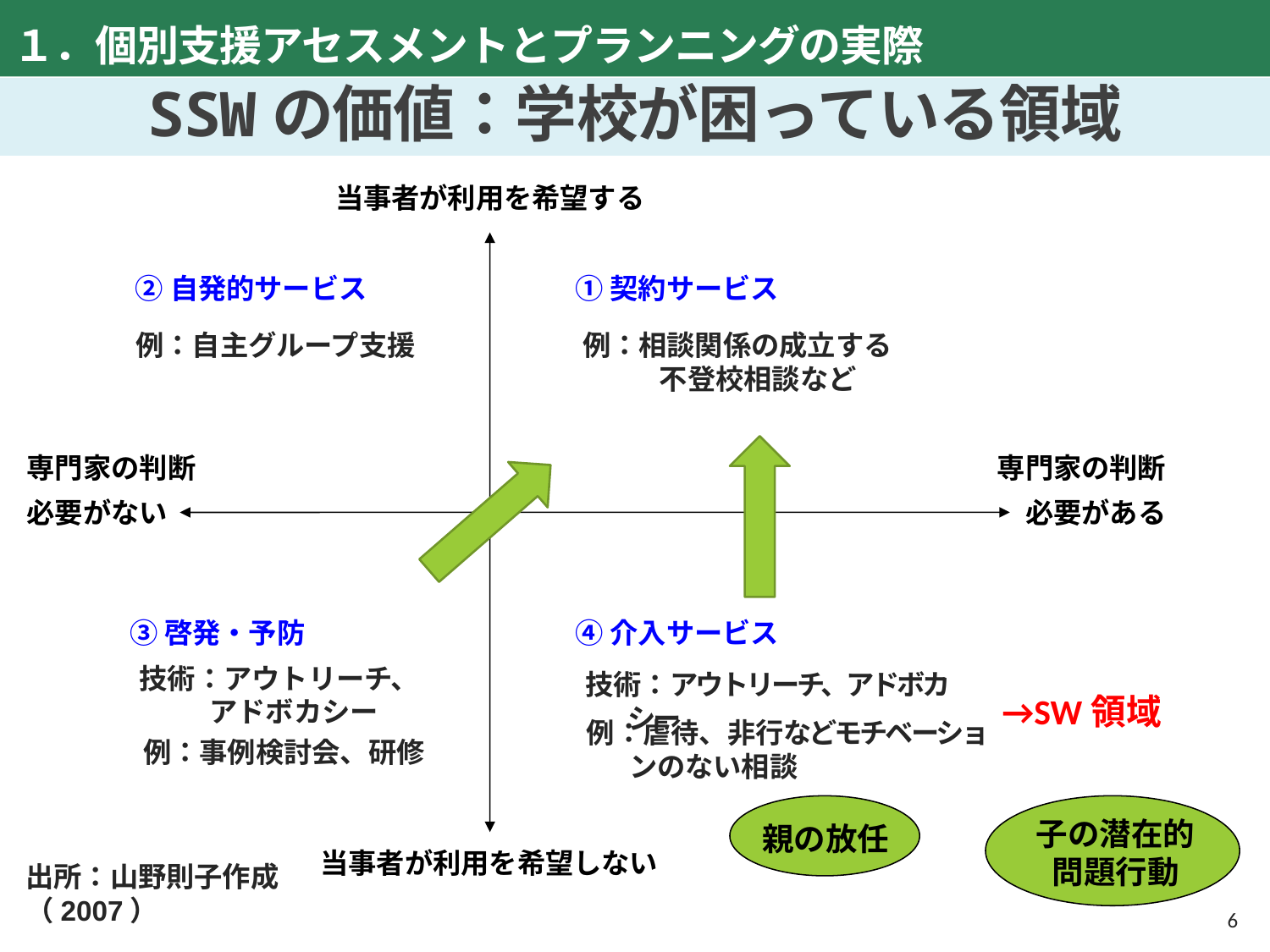

１．個別支援アセスメントとプランニングの実際
# SSWの価値：学校が困っている領域
当事者が利用を希望する

②自発的サービス
①契約サービス
例：自主グループ支援
例：相談関係の成立する　　 不登校相談など

専門家の判断
必要がない
専門家の判断
必要がある

③啓発・予防
④介入サービス
技術：アウトリーチ、
技術：アウトリーチ、アドボカシー
→SW領域
アドボカシー
例：虐待、非行などモチベーションのない相談
例：事例検討会、研修

親の放任
子の潜在的
問題行動
当事者が利用を希望しない

出所：山野則子作成（2007）
6
6